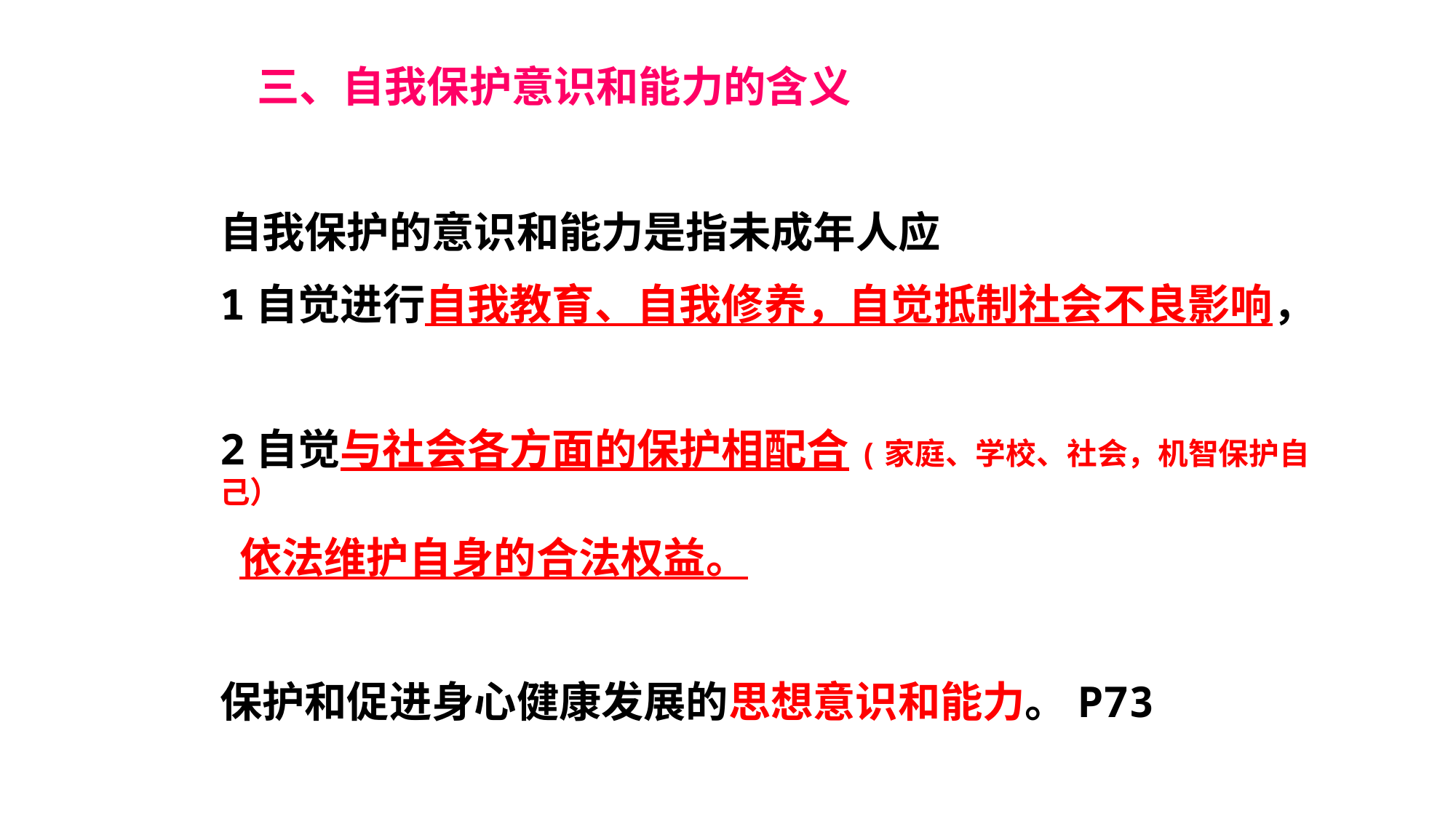

三、自我保护意识和能力的含义
自我保护的意识和能力是指未成年人应
1自觉进行自我教育、自我修养，自觉抵制社会不良影响，

2自觉与社会各方面的保护相配合(家庭、学校、社会，机智保护自己）
 依法维护自身的合法权益。

保护和促进身心健康发展的思想意识和能力。P73